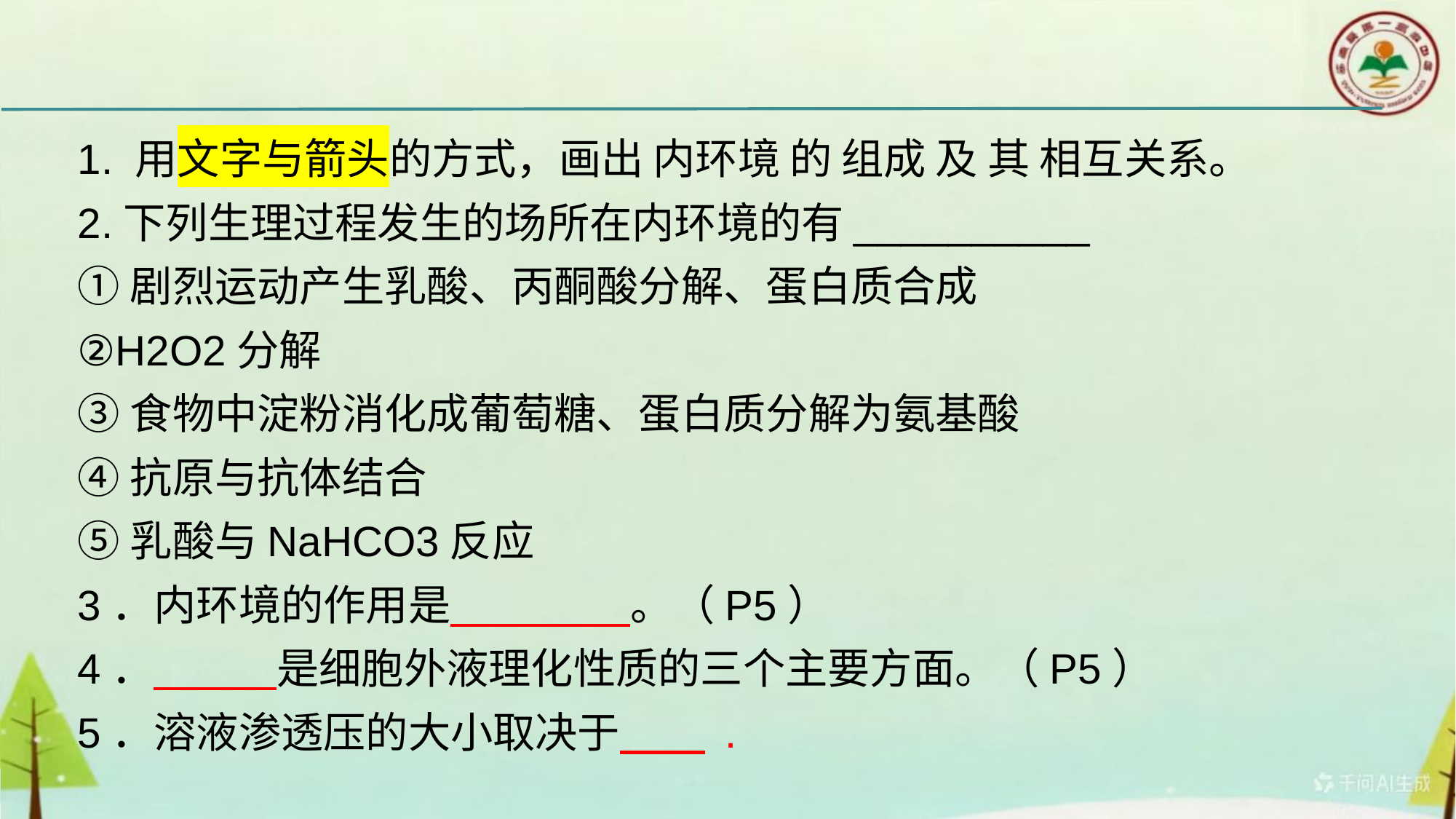

#
1. 用文字与箭头的方式，画出 内环境 的 组成 及 其 相互关系。
2.下列生理过程发生的场所在内环境的有__________
①剧烈运动产生乳酸、丙酮酸分解、蛋白质合成
②H2O2分解
③食物中淀粉消化成葡萄糖、蛋白质分解为氨基酸
④抗原与抗体结合
⑤乳酸与NaHCO3反应
3．内环境的作用是                   。（P5）
4．             是细胞外液理化性质的三个主要方面。（P5）
5．溶液渗透压的大小取决于          .